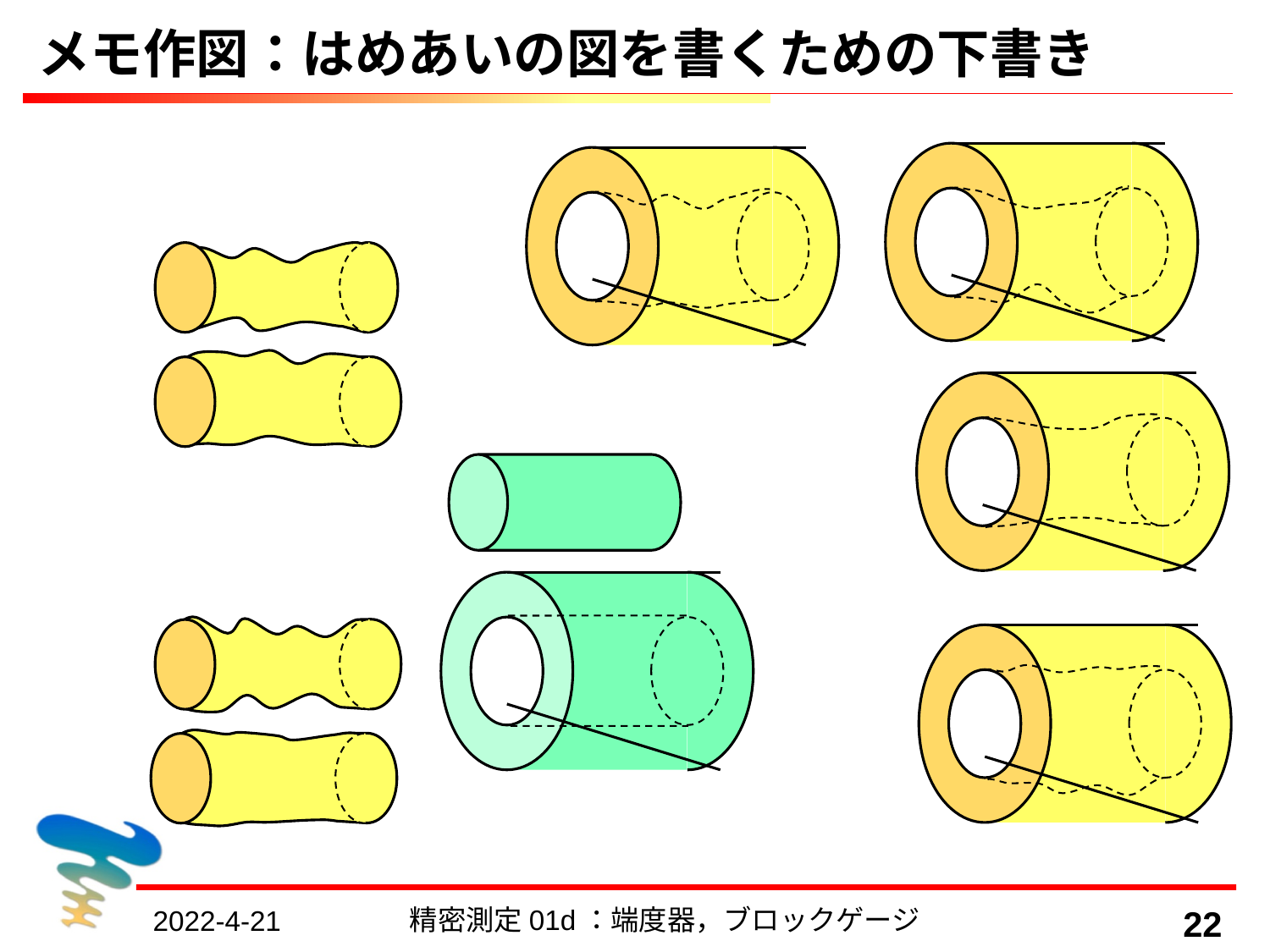

# メモ作図：はめあいの図を書くための下書き

精密測定01d：端度器，ブロックゲージ
22
2022-4-21